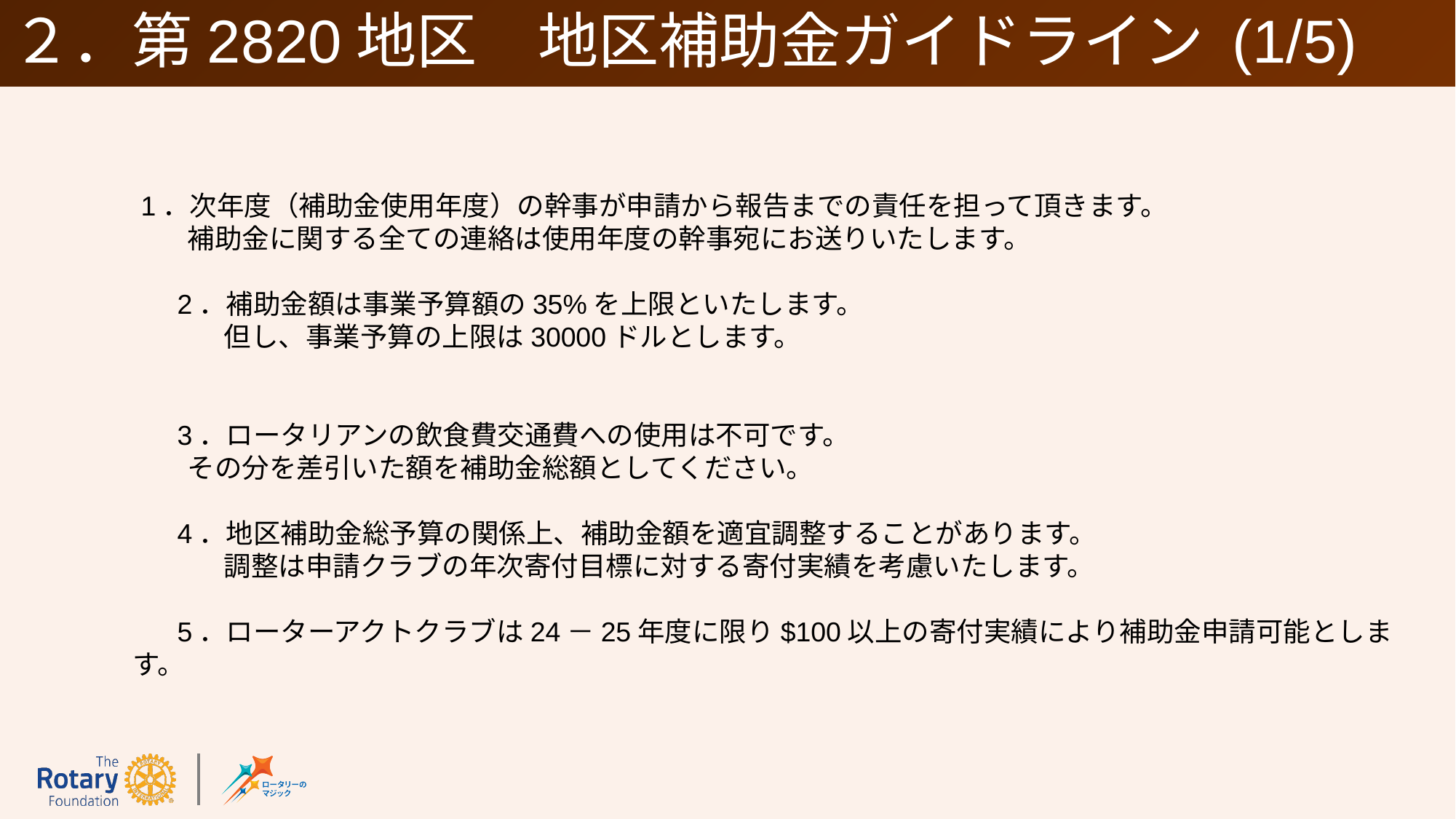

# ２．第2820地区　地区補助金ガイドライン (1/5)
 1．次年度（補助金使用年度）の幹事が申請から報告までの責任を担って頂きます。
　　補助金に関する全ての連絡は使用年度の幹事宛にお送りいたします。

 2．補助金額は事業予算額の35%を上限といたします。
　　但し、事業予算の上限は30000ドルとします。

 3．ロータリアンの飲食費交通費への使用は不可です。
　　その分を差引いた額を補助金総額としてください。

 4．地区補助金総予算の関係上、補助金額を適宜調整することがあります。
　　調整は申請クラブの年次寄付目標に対する寄付実績を考慮いたします。

 5．ローターアクトクラブは24－25年度に限り$100以上の寄付実績により補助金申請可能とします。